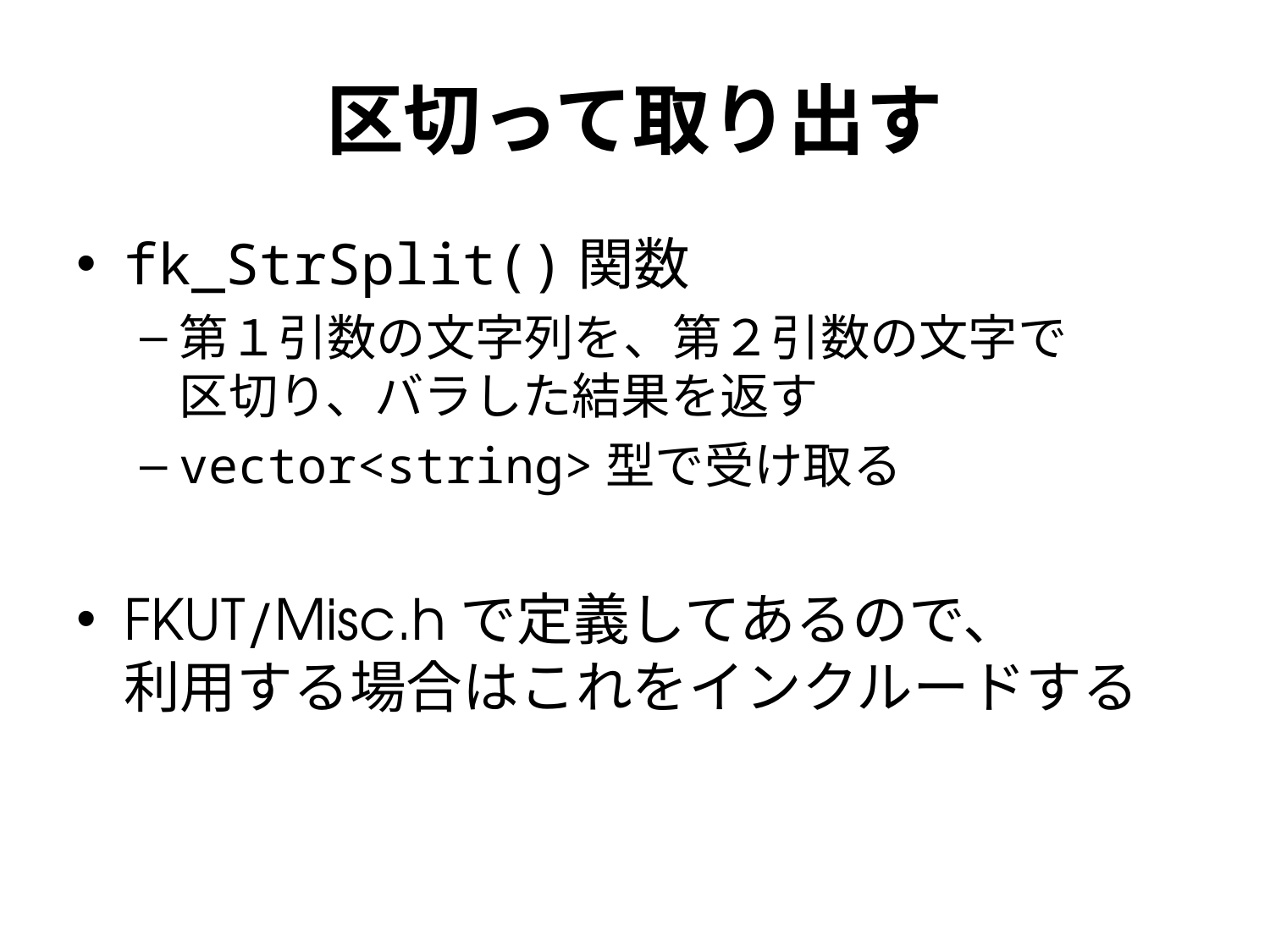

# 区切って取り出す
fk_StrSplit()関数
第１引数の文字列を、第２引数の文字で
区切り、バラした結果を返す
vector<string>型で受け取る

FKUT/Misc.hで定義してあるので、
利用する場合はこれをインクルードする